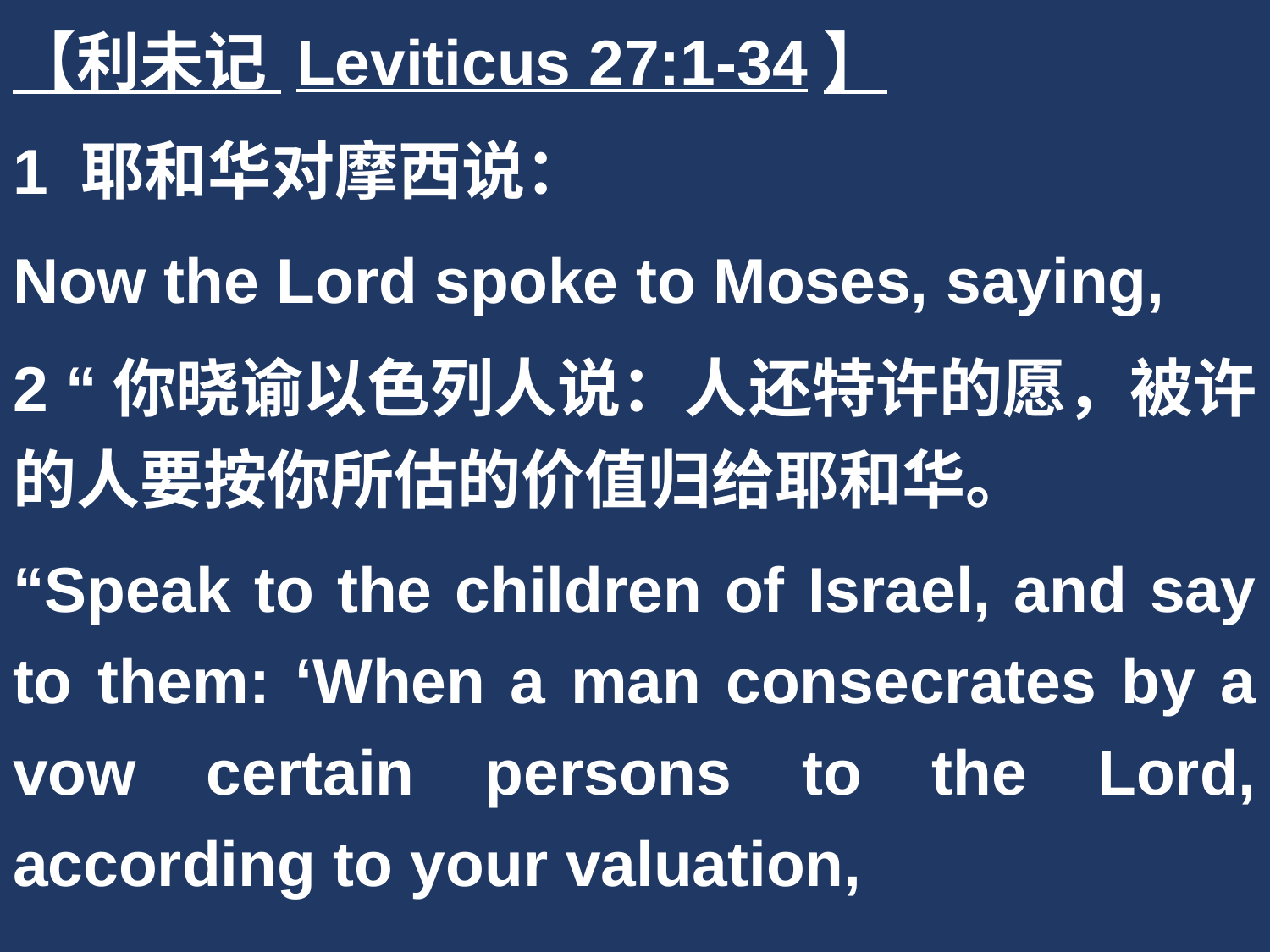

【利未记 Leviticus 27:1-34】
1 耶和华对摩西说：
Now the Lord spoke to Moses, saying,
2 “你晓谕以色列人说：人还特许的愿，被许的人要按你所估的价值归给耶和华。
“Speak to the children of Israel, and say to them: ‘When a man consecrates by a vow certain persons to the Lord, according to your valuation,